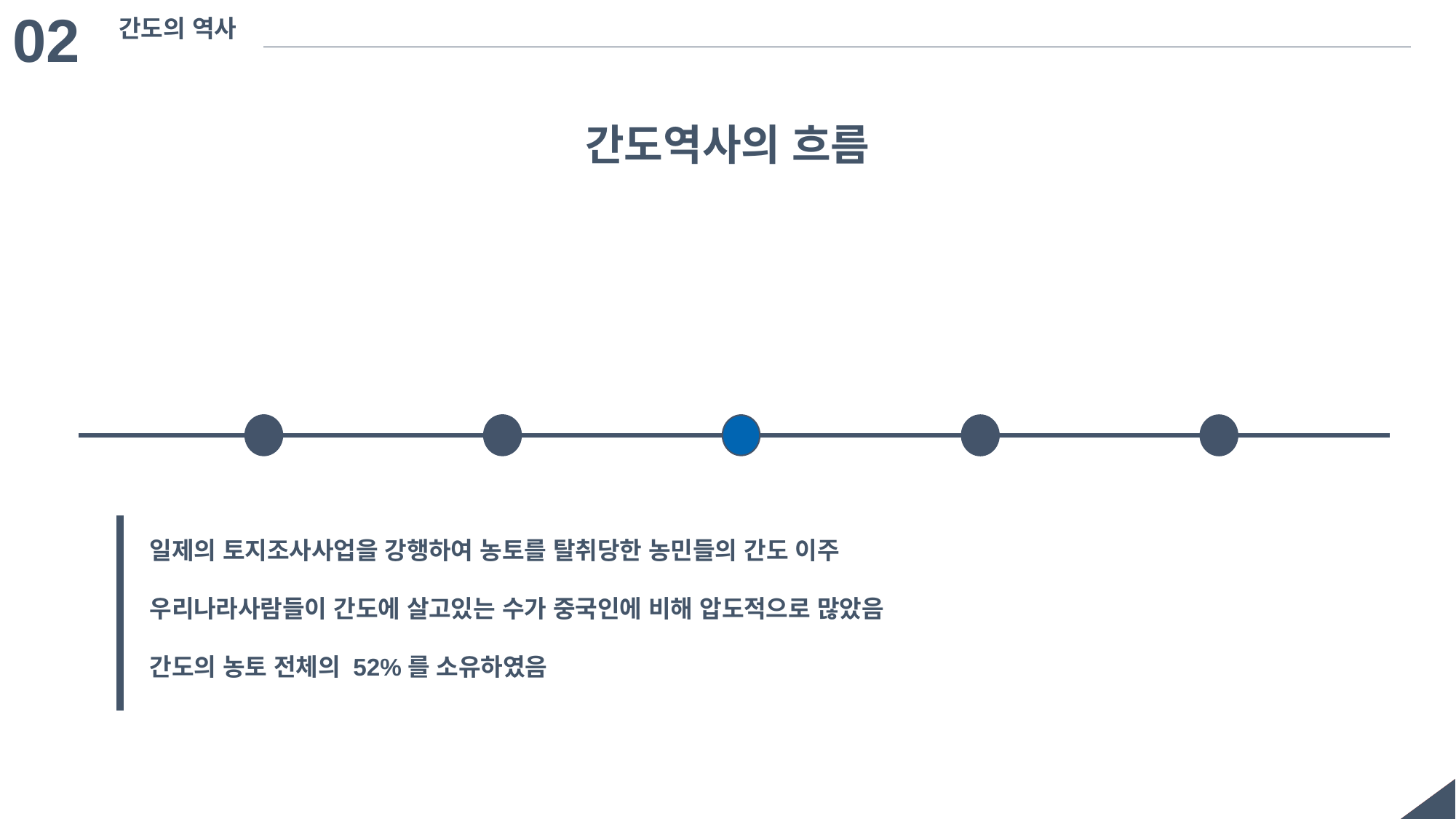

02
간도의 역사
간도역사의 흐름

일제의 토지조사사업을 강행하여 농토를 탈취당한 농민들의 간도 이주

우리나라사람들이 간도에 살고있는 수가 중국인에 비해 압도적으로 많았음

간도의 농토 전체의 52%를 소유하였음